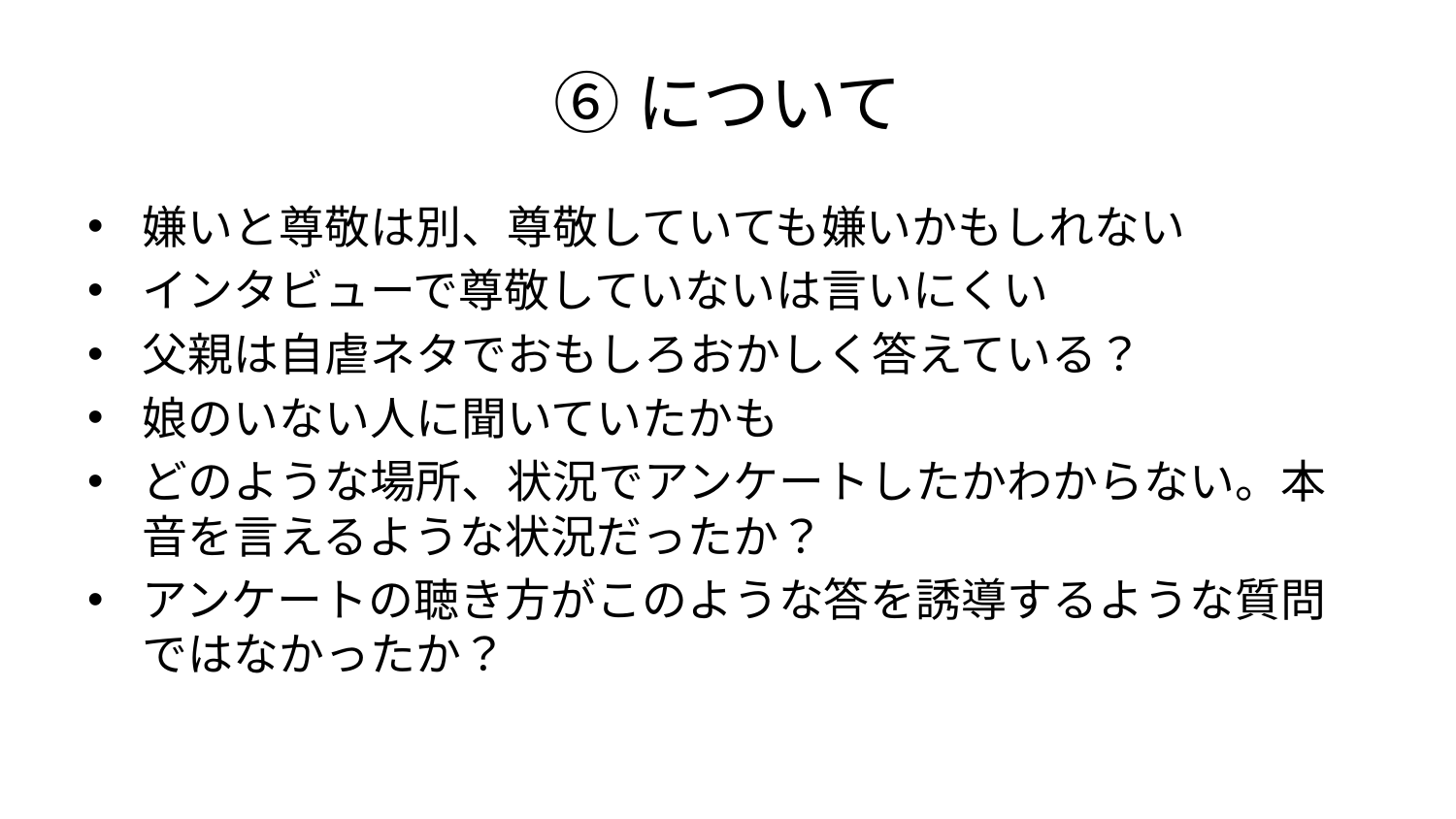

# ⑥について
嫌いと尊敬は別、尊敬していても嫌いかもしれない
インタビューで尊敬していないは言いにくい
父親は自虐ネタでおもしろおかしく答えている？
娘のいない人に聞いていたかも
どのような場所、状況でアンケートしたかわからない。本音を言えるような状況だったか？
アンケートの聴き方がこのような答を誘導するような質問ではなかったか？